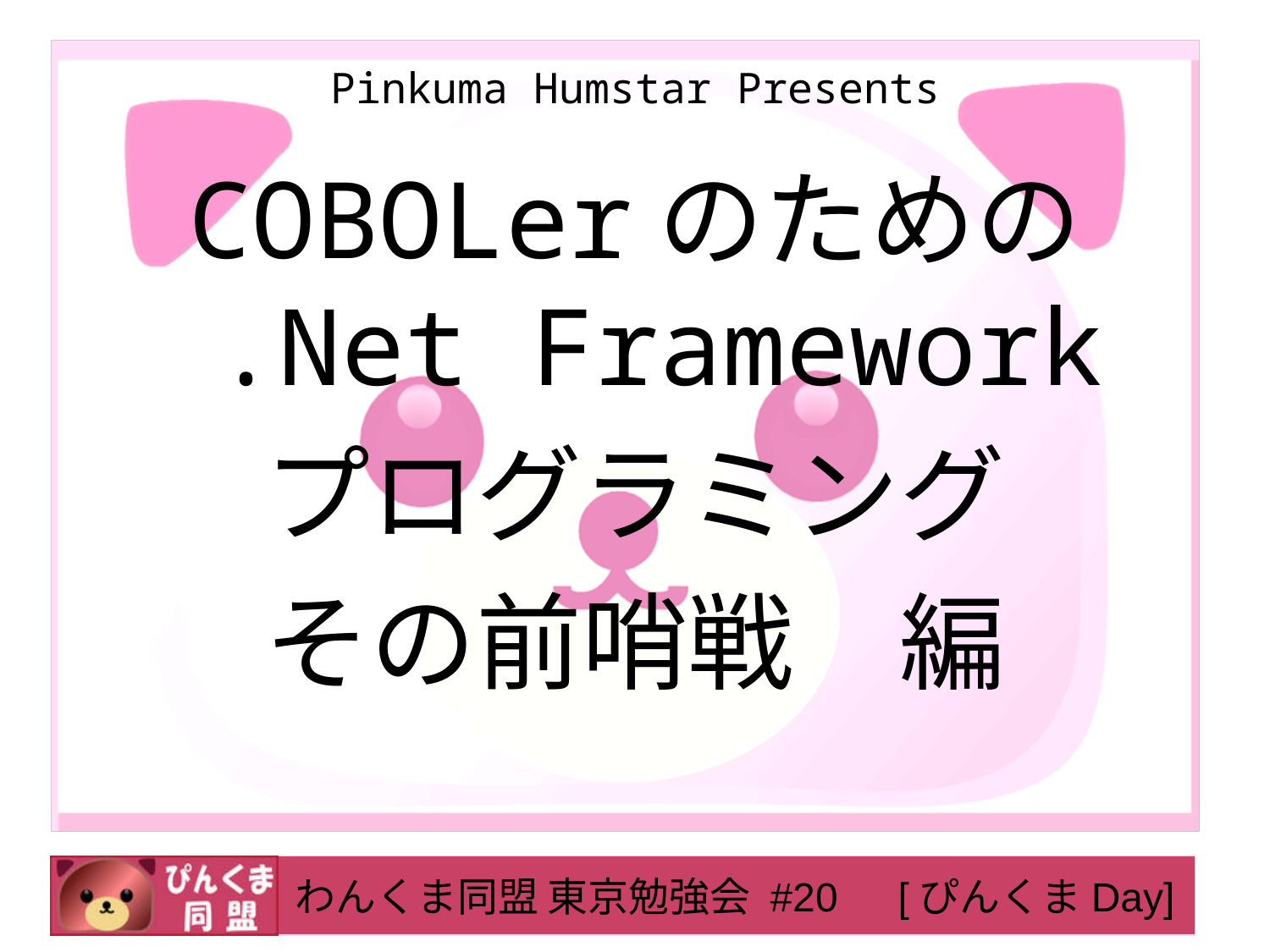

# Pinkuma Humstar Presents
COBOLerのための
.Net Framework
プログラミング
その前哨戦　編